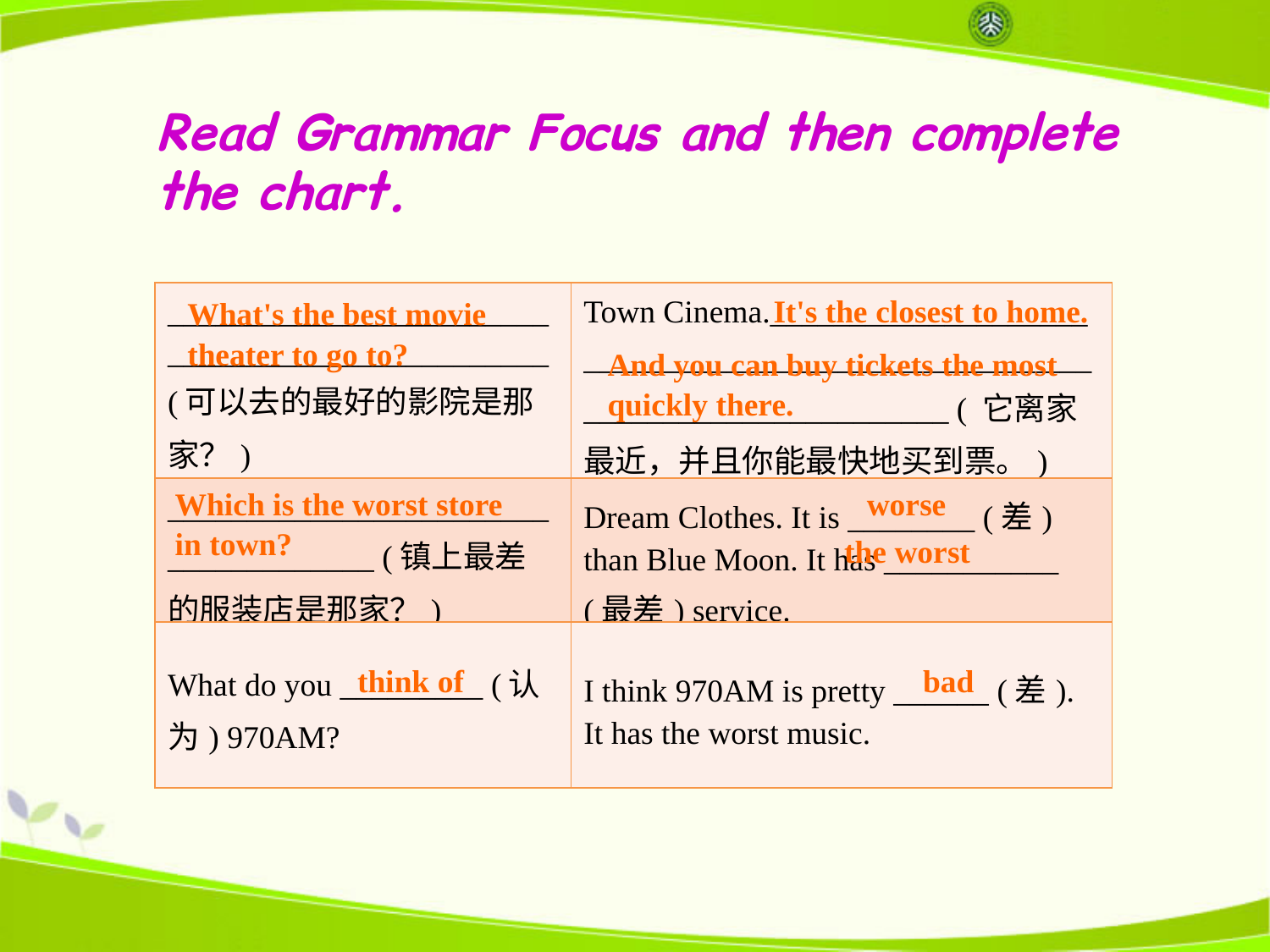

Read Grammar Focus and then complete the chart.
| \_\_\_\_\_\_\_\_\_\_\_\_\_\_\_\_\_\_\_\_\_\_\_\_\_\_\_\_\_\_\_\_\_\_\_\_\_\_\_\_\_\_\_\_\_\_\_\_ (可以去的最好的影院是那家？) | Town Cinema.\_\_\_\_\_\_\_\_\_\_\_\_\_\_\_\_\_\_\_\_ \_\_\_\_\_\_\_\_\_\_\_\_\_\_\_\_\_\_\_\_\_\_\_\_\_\_\_\_\_\_\_\_\_\_\_\_\_\_\_\_\_\_\_\_\_\_\_\_\_\_\_\_\_\_\_ ( 它离家最近，并且你能最快地买到票。) |
| --- | --- |
| \_\_\_\_\_\_\_\_\_\_\_\_\_\_\_\_\_\_\_\_\_\_\_\_\_\_\_\_\_\_\_\_\_\_\_\_\_ (镇上最差的服装店是那家？) | Dream Clothes. It is \_\_\_\_\_\_\_\_ (差) than Blue Moon. It has \_\_\_\_\_\_\_\_\_\_\_ (最差) service. |
| What do you \_\_\_\_\_\_\_\_\_ (认为) 970AM? | I think 970AM is pretty \_\_\_\_\_\_ (差). It has the worst music. |
It's the closest to home.
What's the best movie theater to go to?
And you can buy tickets the most quickly there.
Which is the worst store in town?
worse
the worst
think of
bad